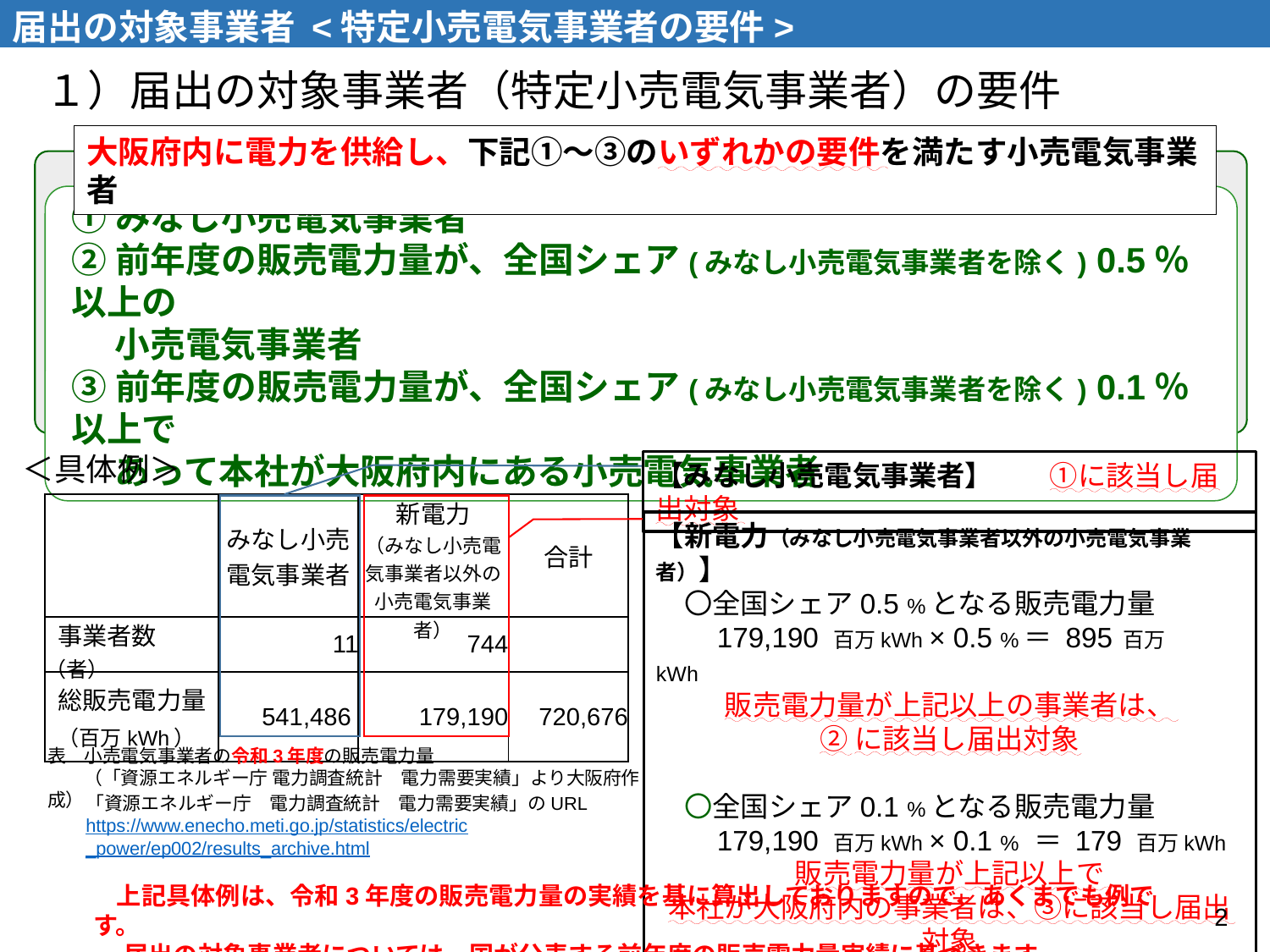

届出の対象事業者 <特定小売電気事業者の要件>
１）届出の対象事業者（特定小売電気事業者）の要件
大阪府内に電力を供給し、下記①～③のいずれかの要件を満たす小売電気事業者

①みなし小売電気事業者
②前年度の販売電力量が、全国シェア(みなし小売電気事業者を除く) 0.5％以上の
　 小売電気事業者
③前年度の販売電力量が、全国シェア(みなし小売電気事業者を除く) 0.1％以上で
　 あって本社が大阪府内にある小売電気事業者
＜具体例＞
【みなし小売電気事業者】　　①に該当し届出対象
|  | みなし小売 電気事業者 | 新電力 （みなし小売電気事業者以外の小売電気事業者） | 合計 |
| --- | --- | --- | --- |
| 事業者数（者） | 11 | 744 |  |
| 総販売電力量 （百万kWh） | 541,486 | 179,190 | 720,676 |

【新電力（みなし小売電気事業者以外の小売電気事業者）】
　〇全国シェア0.5 %となる販売電力量
   　179,190 百万kWh × 0.5 %＝ 895 百万kWh
販売電力量が上記以上の事業者は、
②に該当し届出対象

　〇全国シェア0.1 %となる販売電力量
 　  179,190 百万kWh × 0.1 % ＝ 179 百万kWh
販売電力量が上記以上で
本社が大阪府内の事業者は、③に該当し届出対象
表　小売電気事業者の令和3年度の販売電力量
　　（「資源エネルギー庁 電力調査統計　電力需要実績」より大阪府作成）
「資源エネルギー庁　電力調査統計　電力需要実績」のURL
https://www.enecho.meti.go.jp/statistics/electric
_power/ep002/results_archive.html
   上記具体例は、令和3年度の販売電力量の実績を基に算出しておりますので、あくまでも例です。
　 届出の対象事業者については、国が公表する前年度の販売電力量実績に基づきます。
2